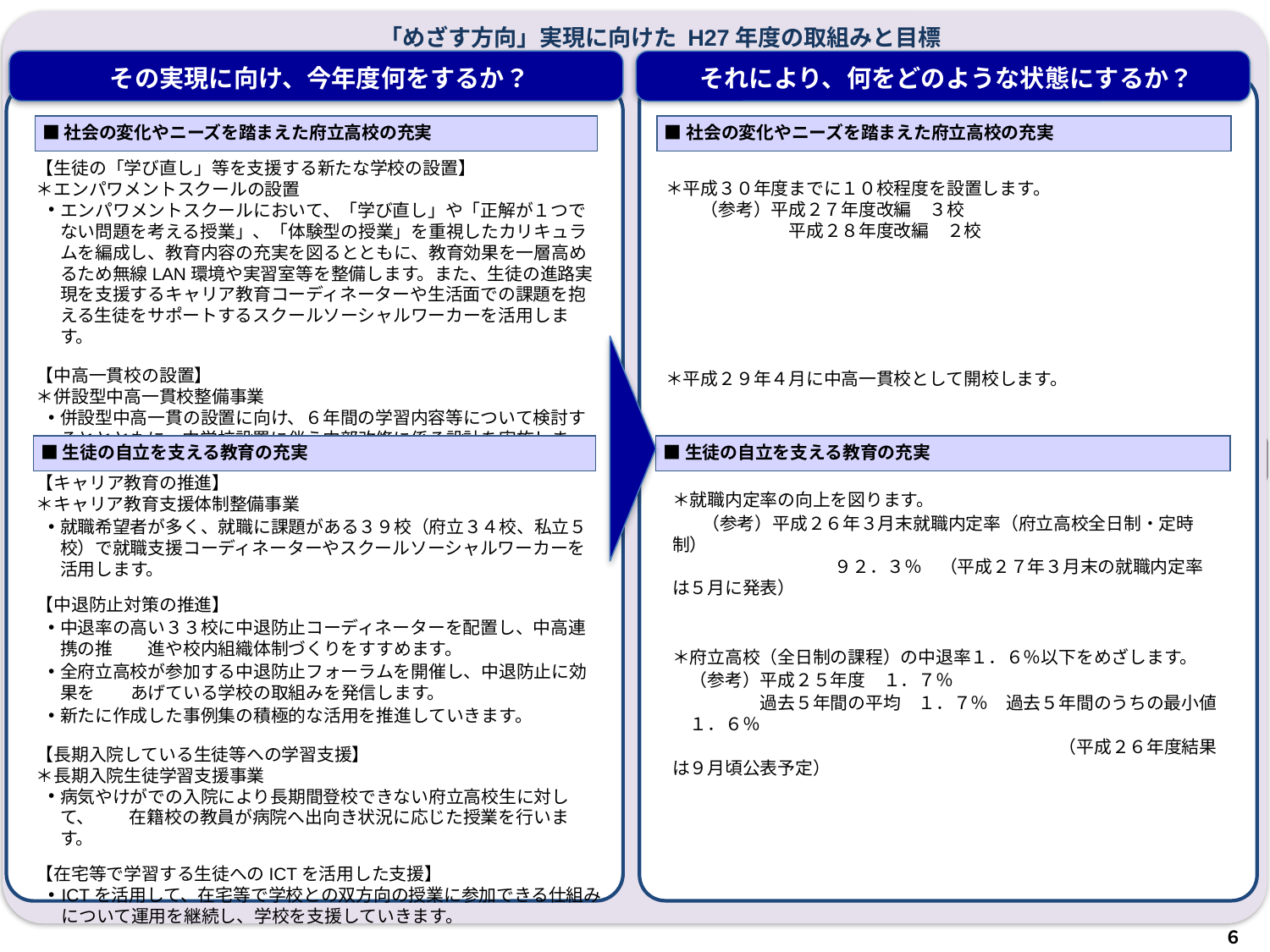

「めざす方向」実現に向けた H27年度の取組みと目標
その実現に向け、今年度何をするか？
それにより、何をどのような状態にするか？

■社会の変化やニーズを踏まえた府立高校の充実
■社会の変化やニーズを踏まえた府立高校の充実
【生徒の「学び直し」等を支援する新たな学校の設置】
＊エンパワメントスクールの設置
エンパワメントスクールにおいて、「学び直し」や「正解が１つでない問題を考える授業」、「体験型の授業」を重視したカリキュラムを編成し、教育内容の充実を図るとともに、教育効果を一層高めるため無線LAN環境や実習室等を整備します。また、生徒の進路実現を支援するキャリア教育コーディネーターや生活面での課題を抱える生徒をサポートするスクールソーシャルワーカーを活用します。

【中高一貫校の設置】
＊併設型中高一貫校整備事業
併設型中高一貫の設置に向け、６年間の学習内容等について検討するととともに、中学校設置に伴う内部改修に係る設計を実施します。
＊平成３０年度までに１０校程度を設置します。
　　（参考）平成２７年度改編　３校
　　　　　　　平成２８年度改編　２校

＊平成２９年４月に中高一貫校として開校します。

平成23年度の数値より甘い目標設定（２．０％）ではなく、現状維持ぐらいにするべきではありませんか。【高校】
■生徒の自立を支える教育の充実
■生徒の自立を支える教育の充実

＊就職内定率の向上を図ります。
  　（参考）平成２６年３月末就職内定率（府立高校全日制・定時制）
　　　　　　　　　 ９２．３％　（平成２７年３月末の就職内定率は５月に発表）

＊府立高校（全日制の課程）の中退率１．６％以下をめざします。
　（参考）平成２５年度　１．７％
　　　　　過去５年間の平均　１．７％　過去５年間のうちの最小値　１．６％
　　　　　　　　　　　　　　　　　　　　　　（平成２６年度結果は９月頃公表予定）

【キャリア教育の推進】
＊キャリア教育支援体制整備事業
就職希望者が多く、就職に課題がある３９校（府立３４校、私立５校）で就職支援コーディネーターやスクールソーシャルワーカーを活用します。

【中退防止対策の推進】
中退率の高い３３校に中退防止コーディネーターを配置し、中高連携の推　　進や校内組織体制づくりをすすめます。
全府立高校が参加する中退防止フォーラムを開催し、中退防止に効果を　　あげている学校の取組みを発信します。
新たに作成した事例集の積極的な活用を推進していきます。

【長期入院している生徒等への学習支援】
＊長期入院生徒学習支援事業
病気やけがでの入院により長期間登校できない府立高校生に対して、　　在籍校の教員が病院へ出向き状況に応じた授業を行います。

【在宅等で学習する生徒へのICTを活用した支援】
ICTを活用して、在宅等で学校との双方向の授業に参加できる仕組みについて運用を継続し、学校を支援していきます。
６